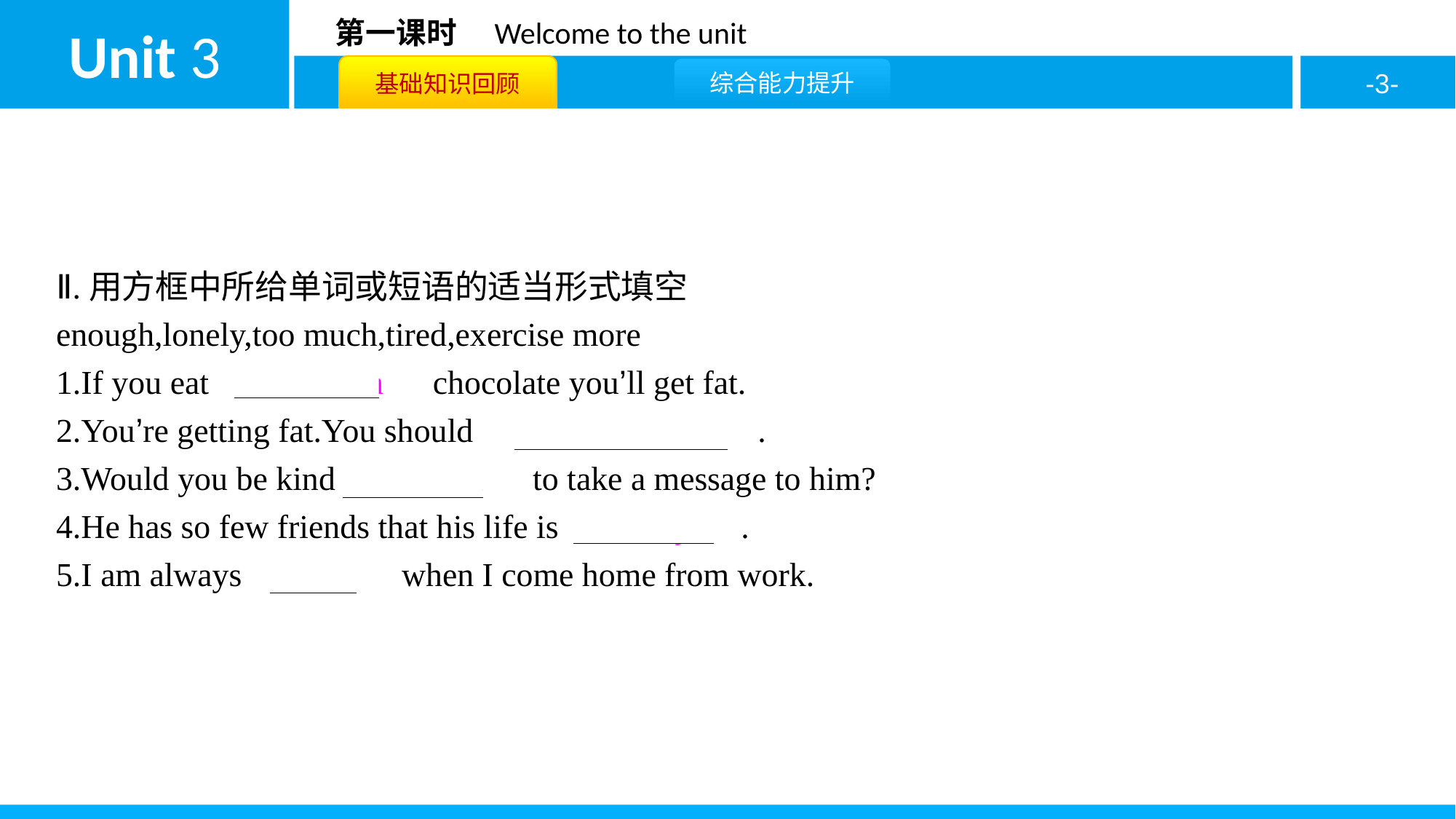

Ⅱ.用方框中所给单词或短语的适当形式填空
enough,lonely,too much,tired,exercise more
1.If you eat　too much　chocolate you’ll get fat.
2.You’re getting fat.You should　exercise more　.
3.Would you be kind　enough　to take a message to him?
4.He has so few friends that his life is　lonely　.
5.I am always　tired　when I come home from work.